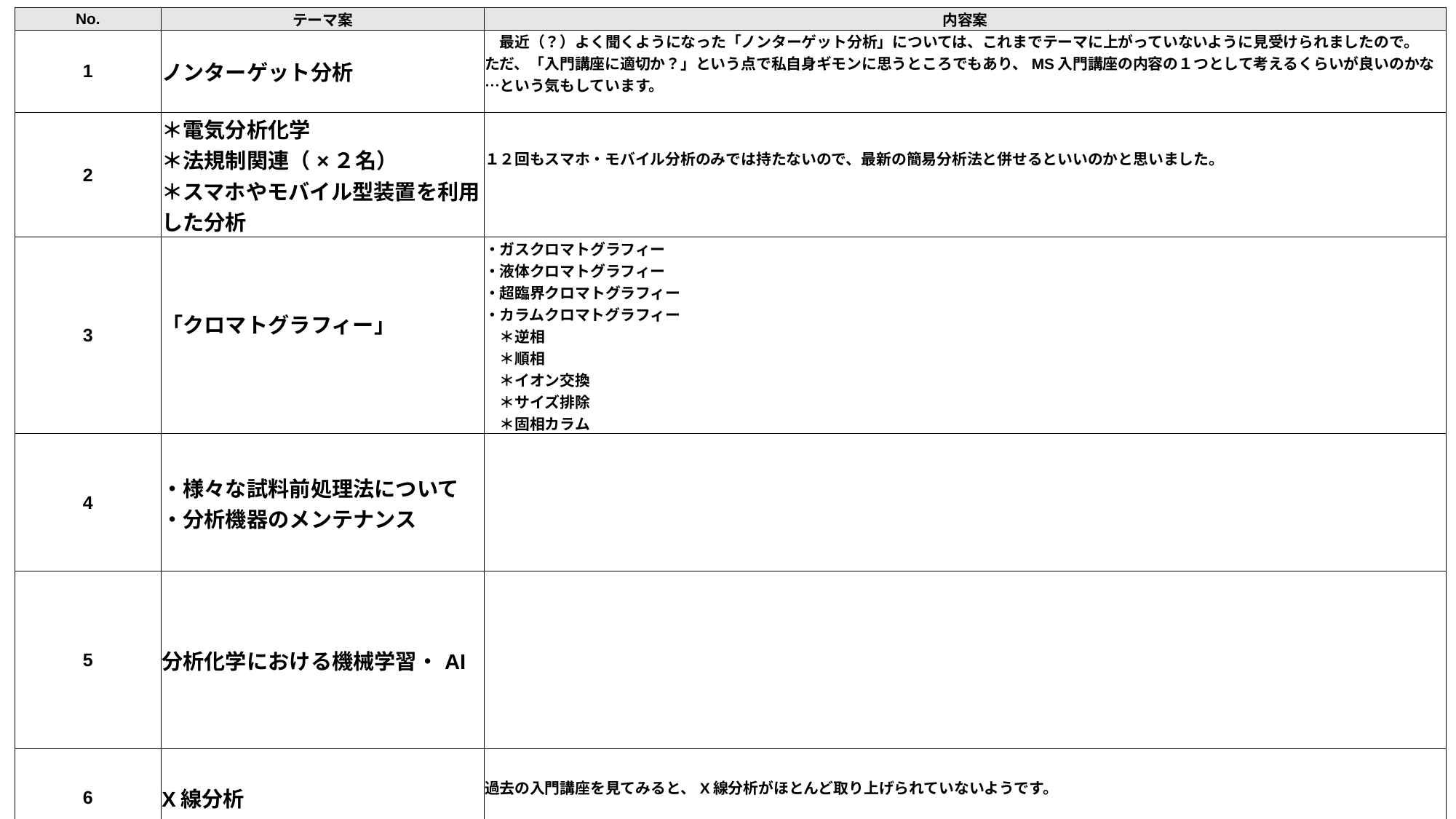

| No. | テーマ案 | 内容案 |
| --- | --- | --- |
| 1 | ノンターゲット分析 | 最近（？）よく聞くようになった「ノンターゲット分析」については、これまでテーマに上がっていないように見受けられましたので。 ただ、「入門講座に適切か？」という点で私自身ギモンに思うところでもあり、MS入門講座の内容の１つとして考えるくらいが良いのかな…という気もしています。 |
| 2 | ＊電気分析化学 ＊法規制関連（×２名） ＊スマホやモバイル型装置を利用した分析 | １２回もスマホ・モバイル分析のみでは持たないので、最新の簡易分析法と併せるといいのかと思いました。 |
| 3 | 「クロマトグラフィー」 | ・ガスクロマトグラフィー ・液体クロマトグラフィー ・超臨界クロマトグラフィー ・カラムクロマトグラフィー 　＊逆相 　＊順相 　＊イオン交換 　＊サイズ排除 　＊固相カラム |
| 4 | ・様々な試料前処理法について ・分析機器のメンテナンス |  |
| 5 | 分析化学における機械学習・AI |  |
| 6 | X線分析 | 過去の入門講座を見てみると、X線分析がほとんど取り上げられていないようです。 |